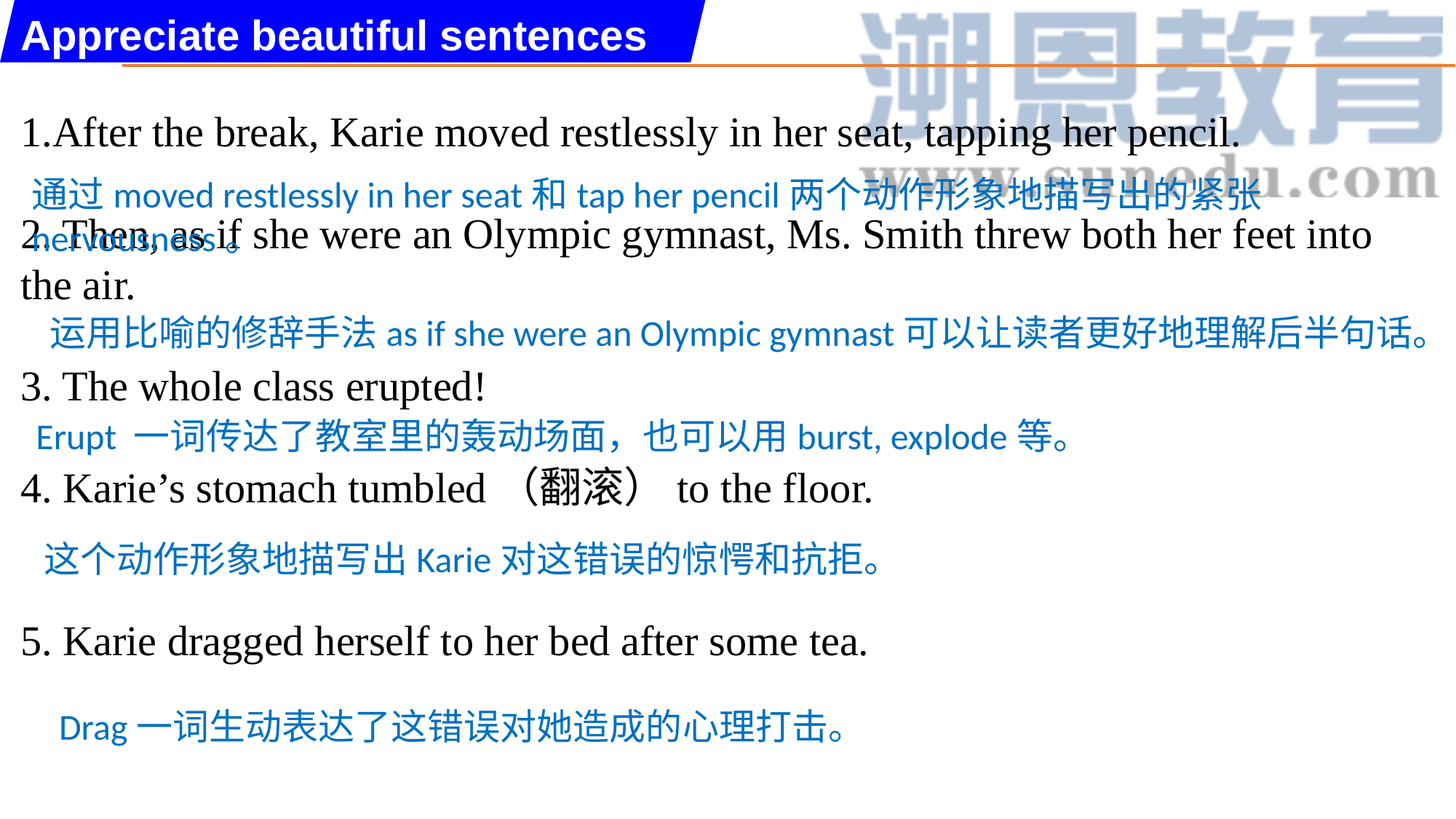

Appreciate beautiful sentences
1.After the break, Karie moved restlessly in her seat, tapping her pencil.

2. Then, as if she were an Olympic gymnast, Ms. Smith threw both her feet into the air.

3. The whole class erupted!

4. Karie’s stomach tumbled（翻滚）to the floor.

5. Karie dragged herself to her bed after some tea.
通过moved restlessly in her seat和tap her pencil两个动作形象地描写出的紧张nervousness。
运用比喻的修辞手法as if she were an Olympic gymnast可以让读者更好地理解后半句话。
Erupt 一词传达了教室里的轰动场面，也可以用burst, explode等。
这个动作形象地描写出Karie对这错误的惊愕和抗拒。
Drag一词生动表达了这错误对她造成的心理打击。